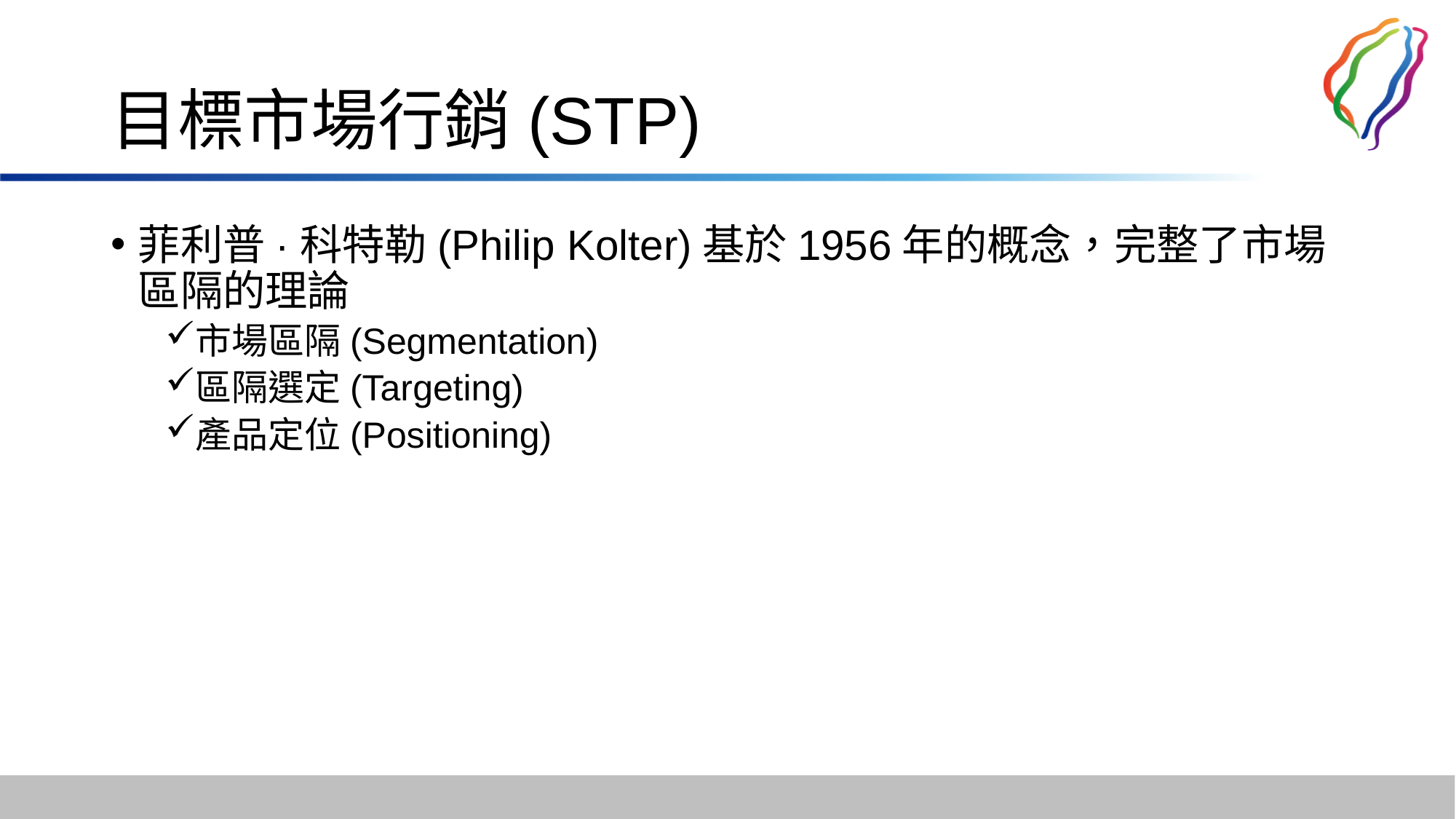

# 目標市場行銷(STP)
菲利普·科特勒(Philip Kolter)基於1956年的概念，完整了市場區隔的理論
市場區隔(Segmentation)
區隔選定(Targeting)
產品定位(Positioning)